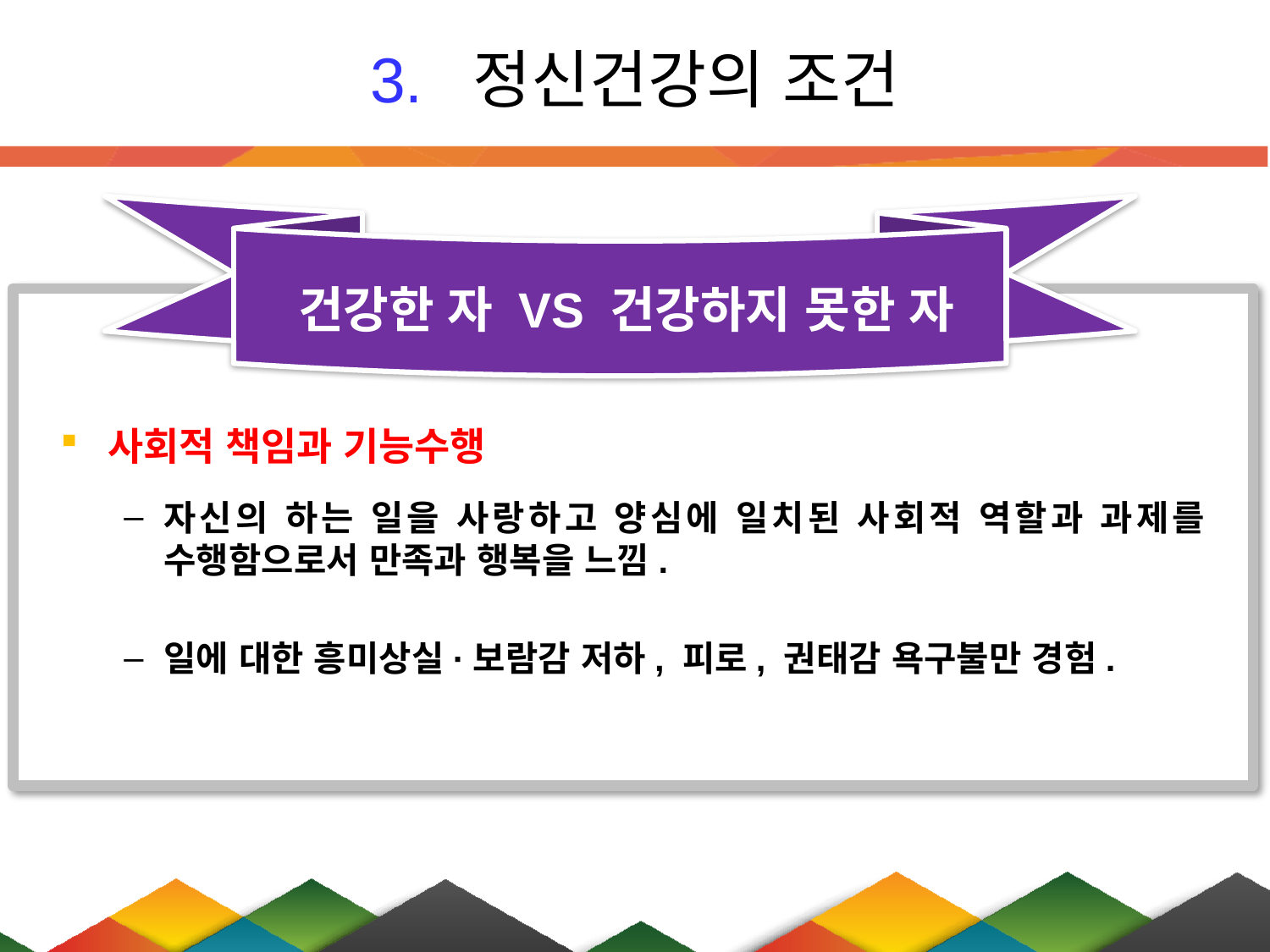

# 정신건강의 조건

건강한 자 VS 건강하지 못한 자

사회적 책임과 기능수행

자신의 하는 일을 사랑하고 양심에 일치된 사회적 역할과 과제를 수행함으로서 만족과 행복을 느낌.

일에 대한 흥미상실·보람감 저하, 피로, 권태감 욕구불만 경험.